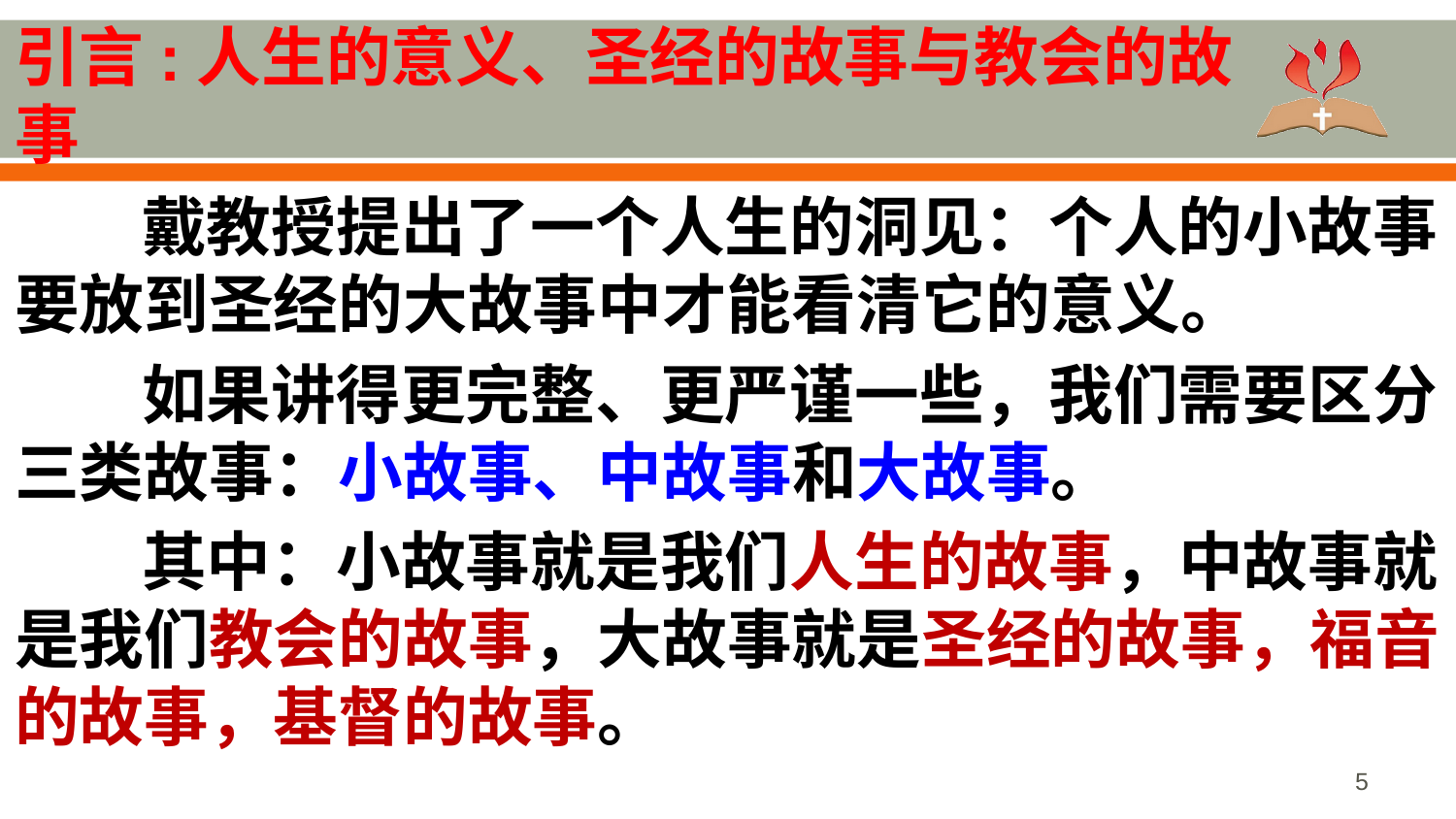

# 引言:人生的意义、圣经的故事与教会的故事
戴教授提出了一个人生的洞见：个人的小故事要放到圣经的大故事中才能看清它的意义。
如果讲得更完整、更严谨一些，我们需要区分三类故事：小故事、中故事和大故事。
其中：小故事就是我们人生的故事，中故事就是我们教会的故事，大故事就是圣经的故事，福音的故事，基督的故事。

5